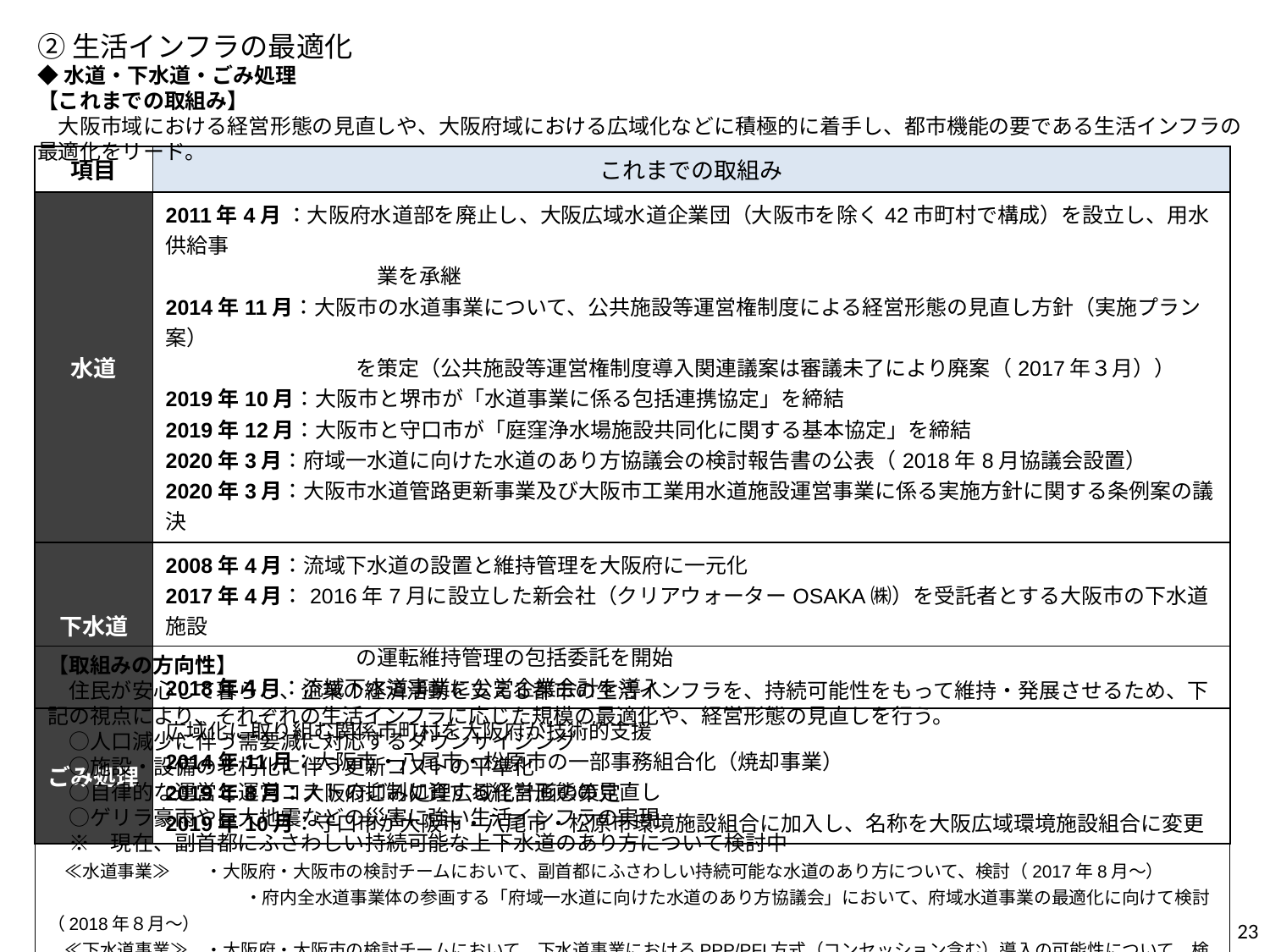

②生活インフラの最適化
◆水道・下水道・ごみ処理
【これまでの取組み】
　大阪市域における経営形態の見直しや、大阪府域における広域化などに積極的に着手し、都市機能の要である生活インフラの最適化をリード。
| 項目 | これまでの取組み |
| --- | --- |
| 水道 | 2011年4月 ：大阪府水道部を廃止し、大阪広域水道企業団（大阪市を除く42市町村で構成）を設立し、用水供給事　 　　　　　　　　　　業を承継 2014年11月：大阪市の水道事業について、公共施設等運営権制度による経営形態の見直し方針（実施プラン案） 　　　　　　　　　を策定（公共施設等運営権制度導入関連議案は審議未了により廃案（2017年３月）） 2019年10月：大阪市と堺市が「水道事業に係る包括連携協定」を締結 2019年12月：大阪市と守口市が「庭窪浄水場施設共同化に関する基本協定」を締結 2020年3月：府域一水道に向けた水道のあり方協議会の検討報告書の公表（2018年8月協議会設置） 2020年3月：大阪市水道管路更新事業及び大阪市工業用水道施設運営事業に係る実施方針に関する条例案の議決 |
| 下水道 | 2008年4月：流域下水道の設置と維持管理を大阪府に一元化 2017年4月：2016年7月に設立した新会社（クリアウォーターOSAKA㈱）を受託者とする大阪市の下水道施設 　　　　　　　　　の運転維持管理の包括委託を開始 2018年４月：流域下水道事業に公営企業会計を導入 |
| ごみ処理 | 広域化に取り組む関係市町村を大阪府が技術的支援 2014年11月：大阪市・八尾市・松原市の一部事務組合化（焼却事業） 2019年8月：大阪府ごみ処理広域化計画の策定 2019年10月：守口市が大阪市・八尾市・松原市環境施設組合に加入し、名称を大阪広域環境施設組合に変更 |
【取組みの方向性】
　住民が安心して暮らし、企業の経済活動を支える都市の生活インフラを、持続可能性をもって維持・発展させるため、下記の視点により、それぞれの生活インフラに応じた規模の最適化や、経営形態の見直しを行う。
　○人口減少に伴う需要減に対応するダウンサイジング
　○施設・設備の老朽化に伴う更新コストの平準化
　○自律的な運営と運営コストの抑制に資する経営形態の見直し
　○ゲリラ豪雨や巨大地震などの災害に強い生活インフラの実現
　※　現在、副首都にふさわしい持続可能な上下水道のあり方について検討中
　≪水道事業≫　　・大阪府・大阪市の検討チームにおいて、副首都にふさわしい持続可能な水道のあり方について、検討（2017年8月～）
　　　　　　　　　　　 ・府内全水道事業体の参画する「府域一水道に向けた水道のあり方協議会」において、府域水道事業の最適化に向けて検討（2018年８月～）
　≪下水道事業≫　・大阪府・大阪市の検討チームにおいて、下水道事業におけるPPP/PFI方式（コンセッション含む）導入の可能性について、検討（2018年１月～）
23